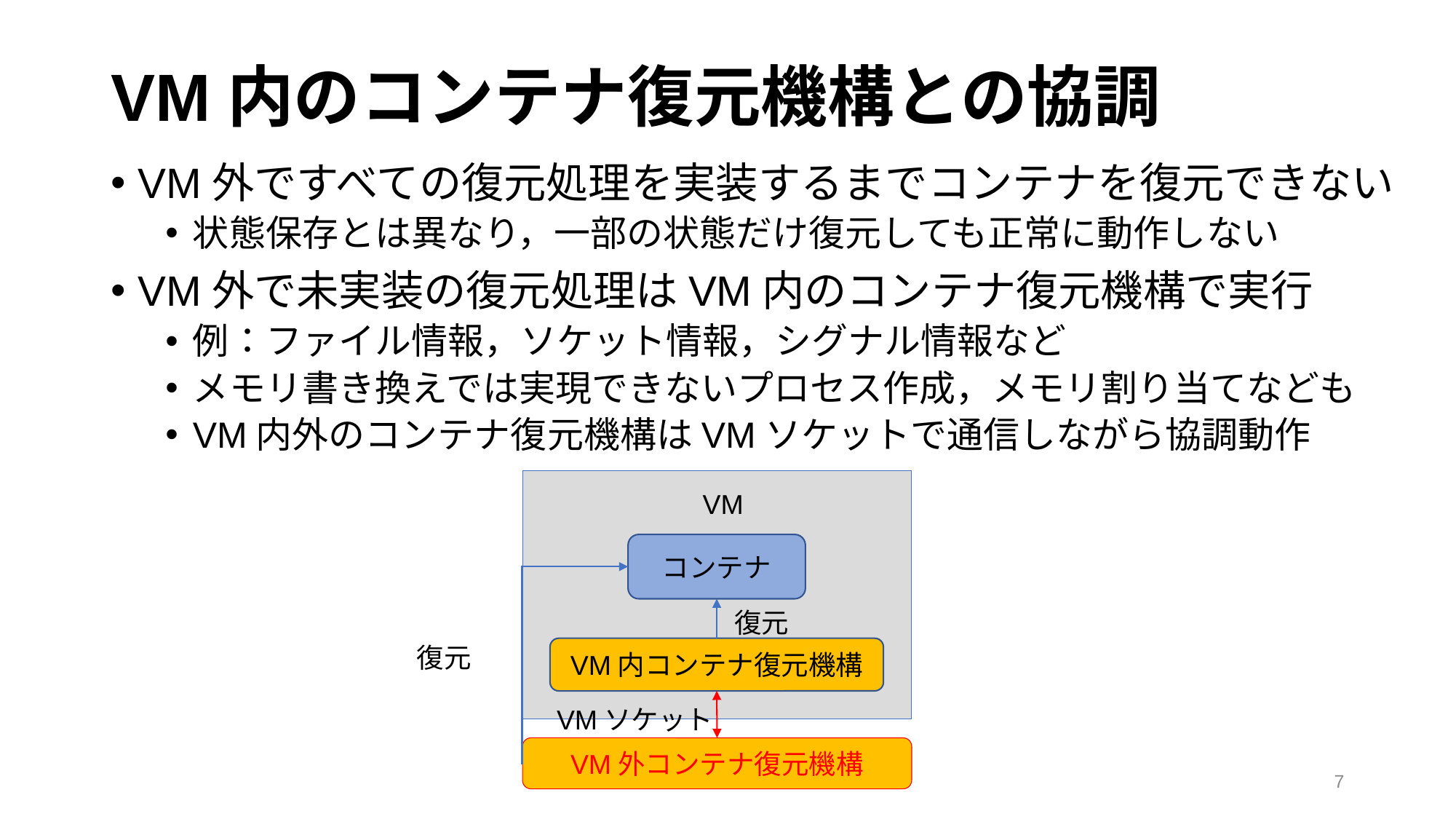

# VM内のコンテナ復元機構との協調
VM外ですべての復元処理を実装するまでコンテナを復元できない
状態保存とは異なり，一部の状態だけ復元しても正常に動作しない
VM外で未実装の復元処理はVM内のコンテナ復元機構で実行
例：ファイル情報，ソケット情報，シグナル情報など
メモリ書き換えでは実現できないプロセス作成，メモリ割り当てなども
VM内外のコンテナ復元機構はVMソケットで通信しながら協調動作

VM
コンテナ
復元
復元
VM内コンテナ復元機構
VMソケット
VM外コンテナ復元機構
7